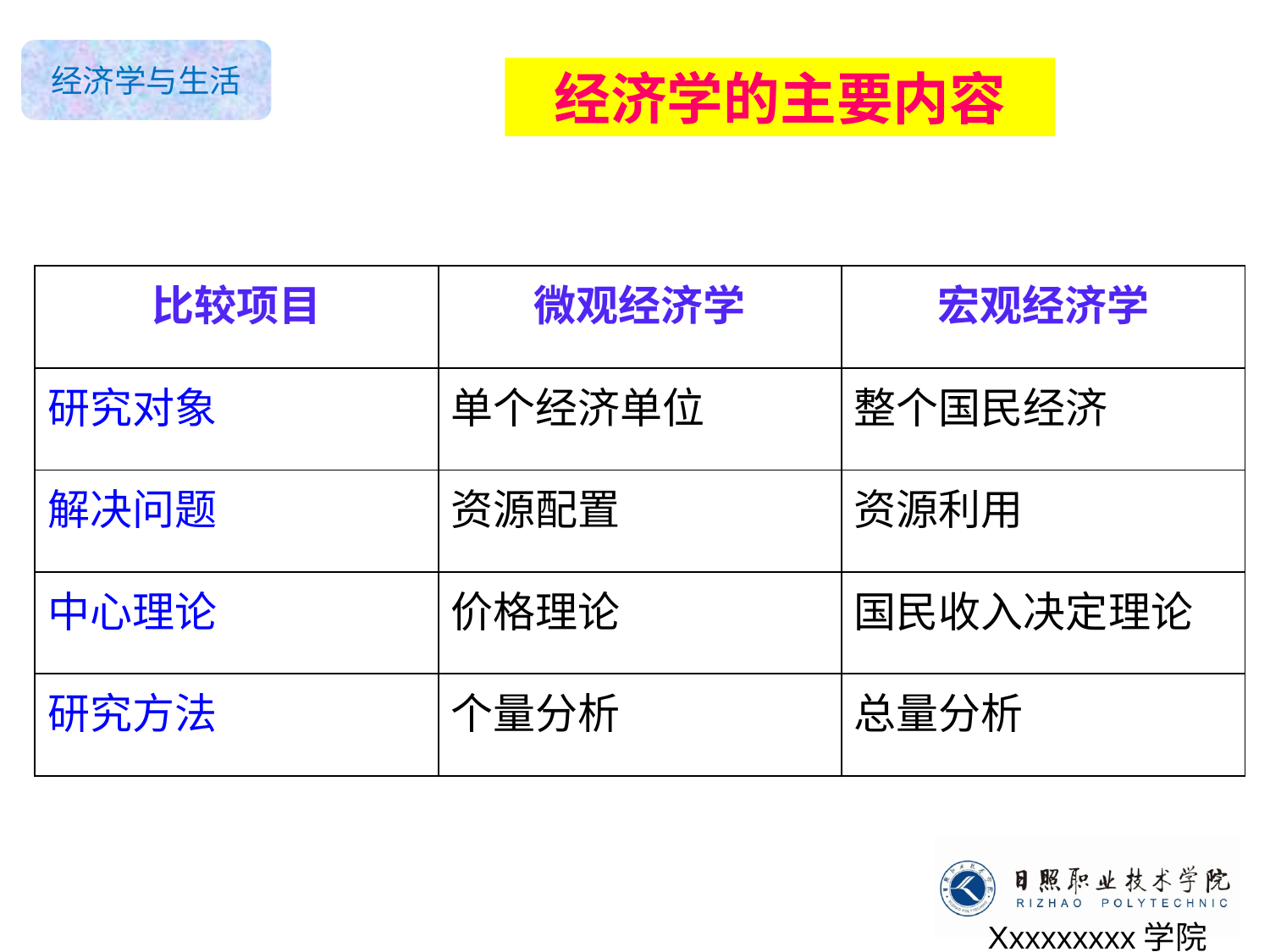

# 经济学的主要内容
| 比较项目 | 微观经济学 | 宏观经济学 |
| --- | --- | --- |
| 研究对象 | 单个经济单位 | 整个国民经济 |
| 解决问题 | 资源配置 | 资源利用 |
| 中心理论 | 价格理论 | 国民收入决定理论 |
| 研究方法 | 个量分析 | 总量分析 |
Xxxxxxxxx学院